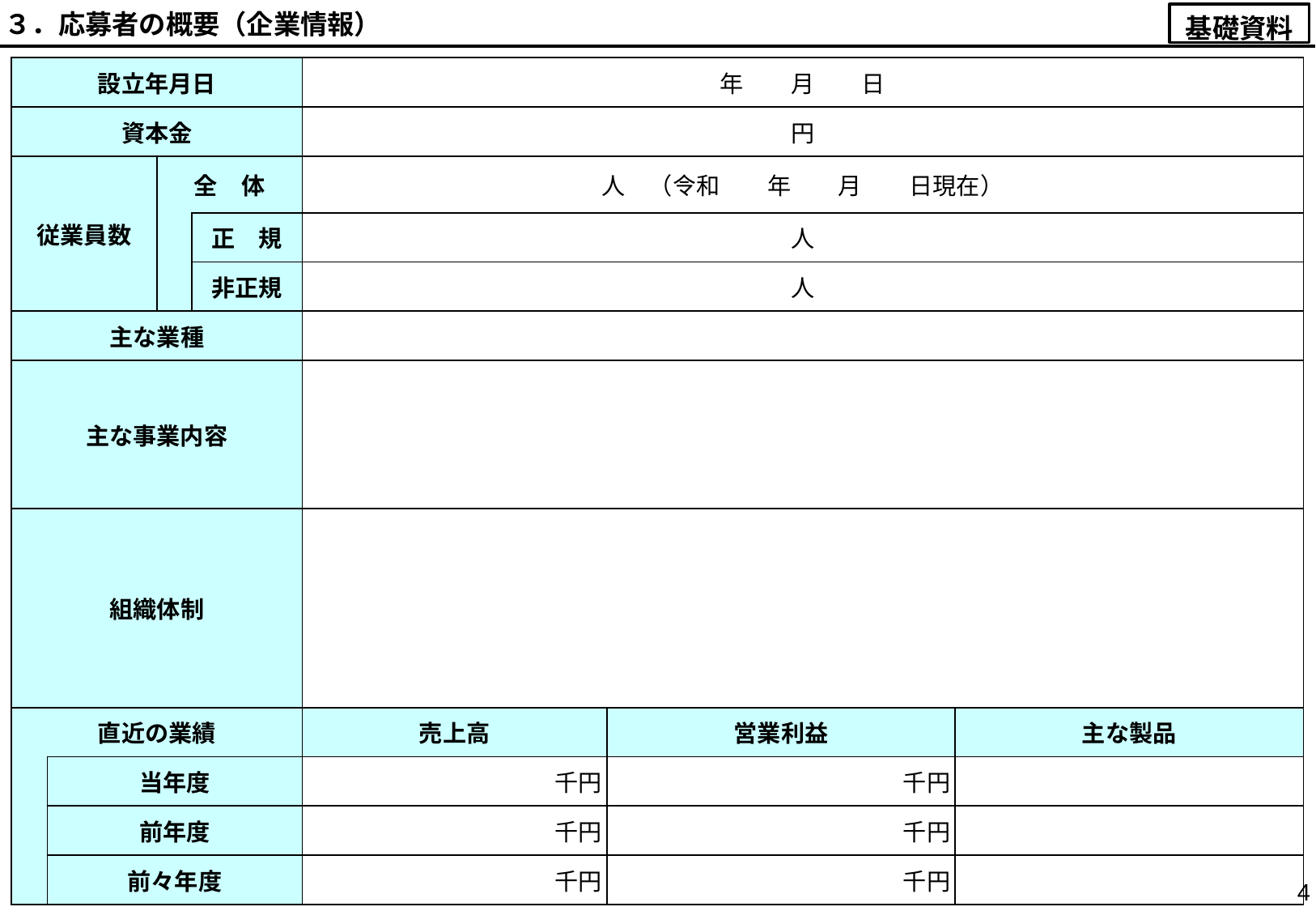

３．応募者の概要（企業情報）
基礎資料
| 設立年月日 |  |  |  | 年　　月　　日 |  |  |
| --- | --- | --- | --- | --- | --- | --- |
| 資本金 |  |  |  | 円 |  |  |
| 従業員数 |  | 全　体 |  | 人　（令和　　年　　月　　日現在） |  |  |
|  |  |  | 正　規 | 人 |  |  |
|  |  |  | 非正規 | 人 |  |  |
| 主な業種 |  |  |  |  |  |  |
| 主な事業内容 |  |  |  |  |  |  |
| 組織体制 |  |  |  |  |  |  |
| 直近の業績 |  |  |  | 売上高 | 営業利益 | 主な製品 |
|  | 当年度 |  |  | 千円 | 千円 |  |
|  | 前年度 |  |  | 千円 | 千円 |  |
|  | 前々年度 |  |  | 千円 | 千円 |  |
4